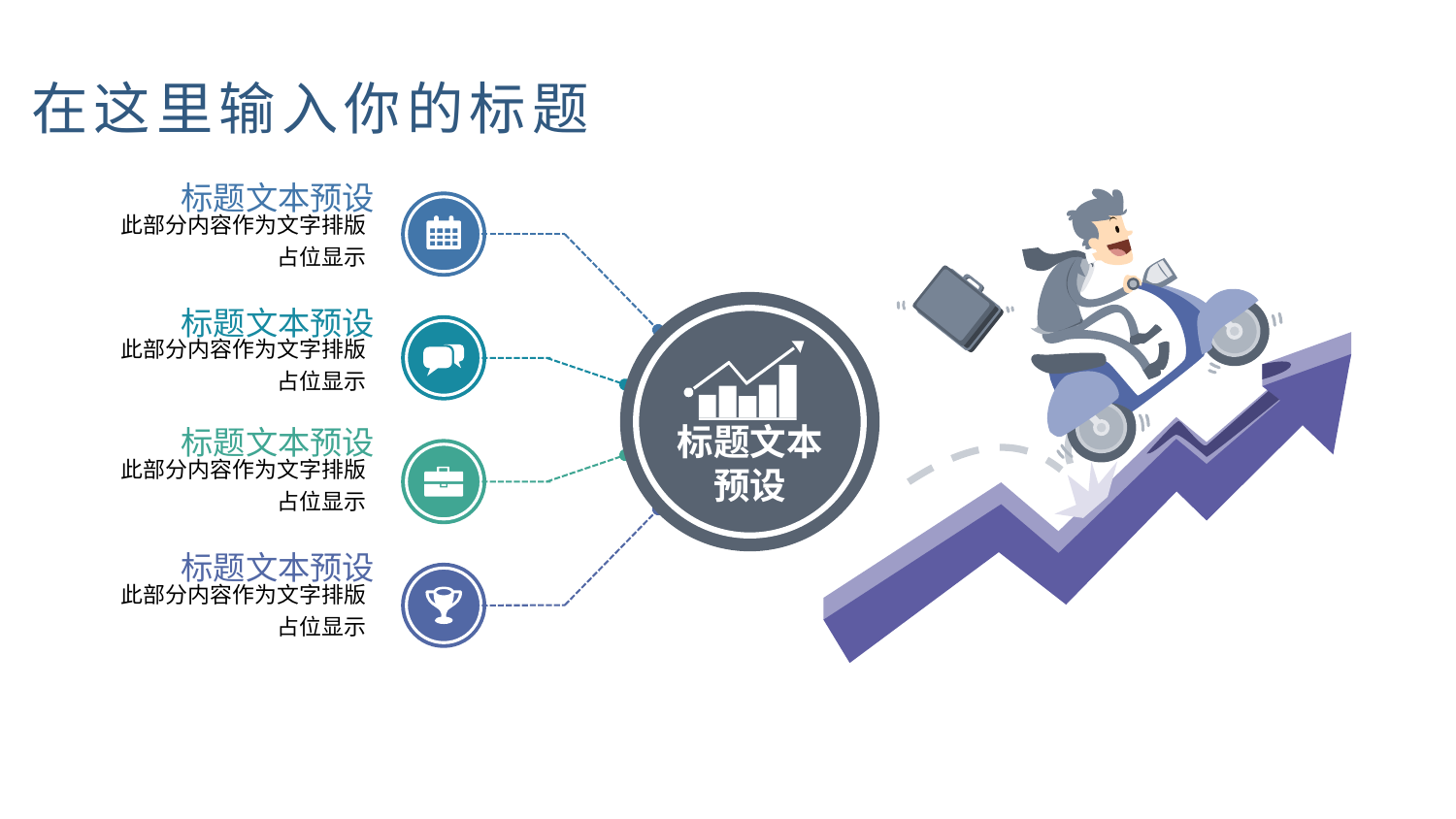

在这里输入你的标题
标题文本预设
此部分内容作为文字排版占位显示

标题文本
预设

标题文本预设
此部分内容作为文字排版占位显示

标题文本预设
此部分内容作为文字排版占位显示

标题文本预设
此部分内容作为文字排版占位显示